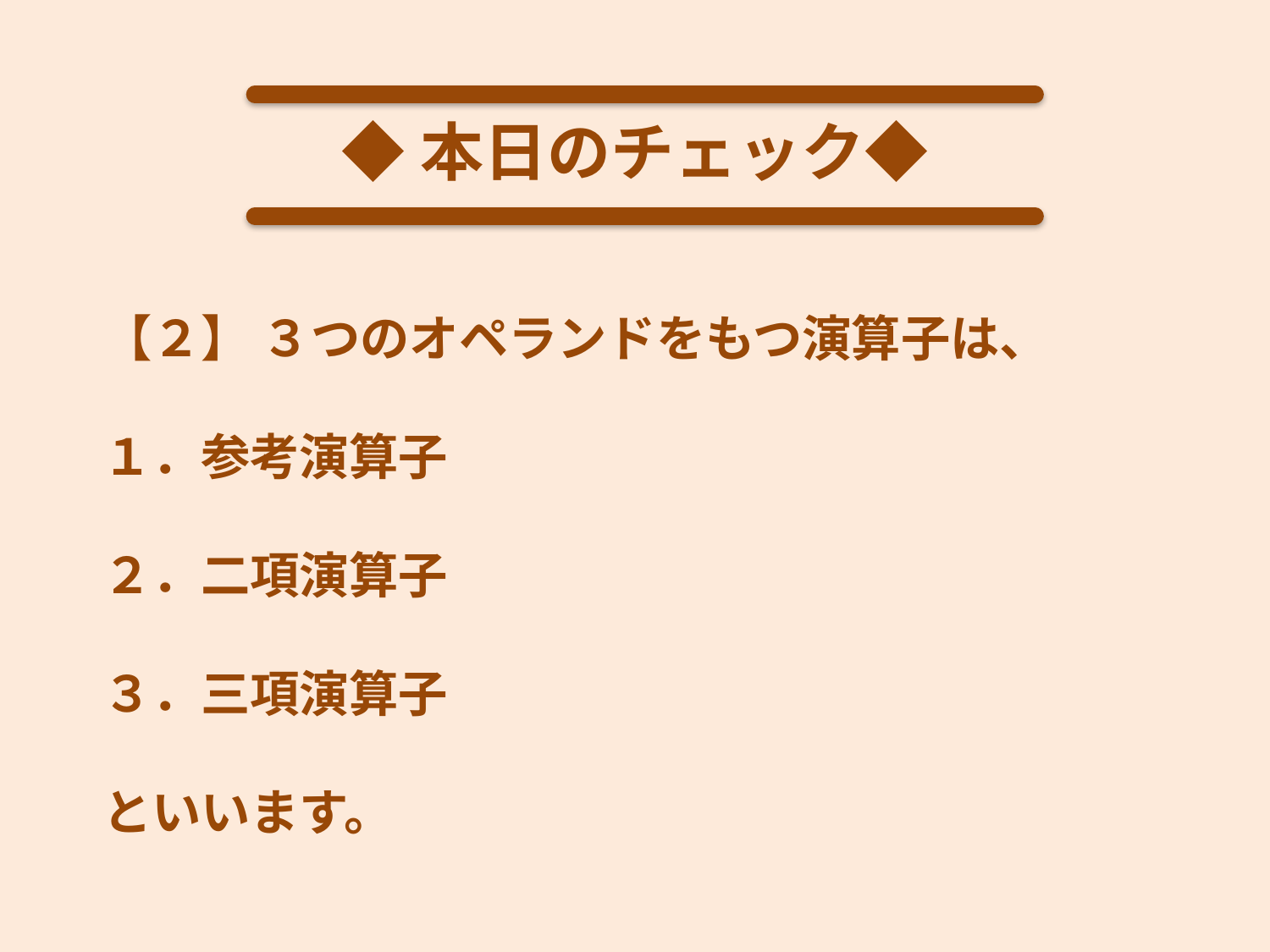

◆本日のチェック◆

【２】 ３つのオペランドをもつ演算子は、

１．参考演算子

２．二項演算子

３．三項演算子

といいます。